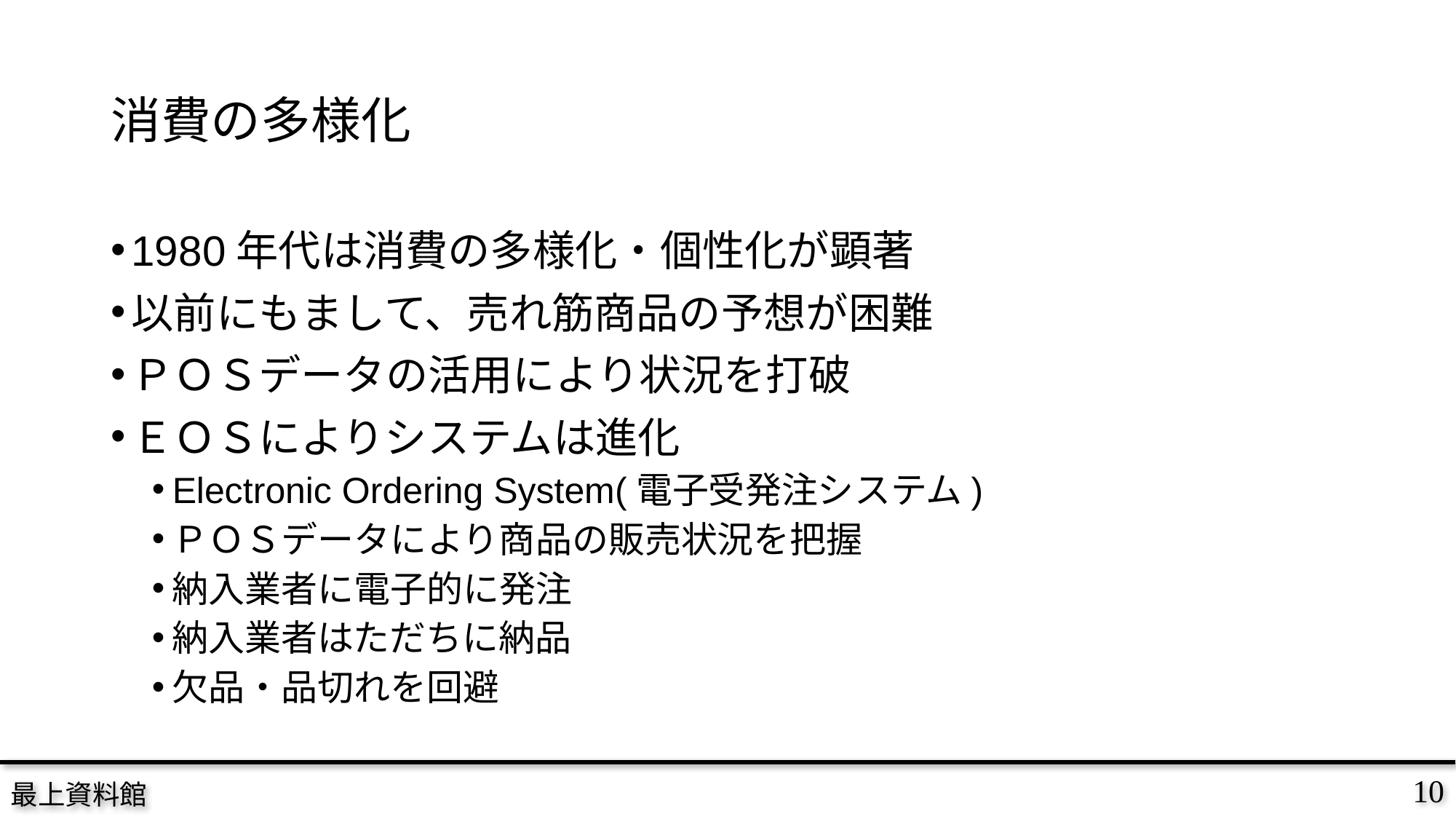

# 消費の多様化
1980年代は消費の多様化・個性化が顕著
以前にもまして、売れ筋商品の予想が困難
ＰＯＳデータの活用により状況を打破
ＥＯＳによりシステムは進化
Electronic Ordering System(電子受発注システム)
ＰＯＳデータにより商品の販売状況を把握
納入業者に電子的に発注
納入業者はただちに納品
欠品・品切れを回避